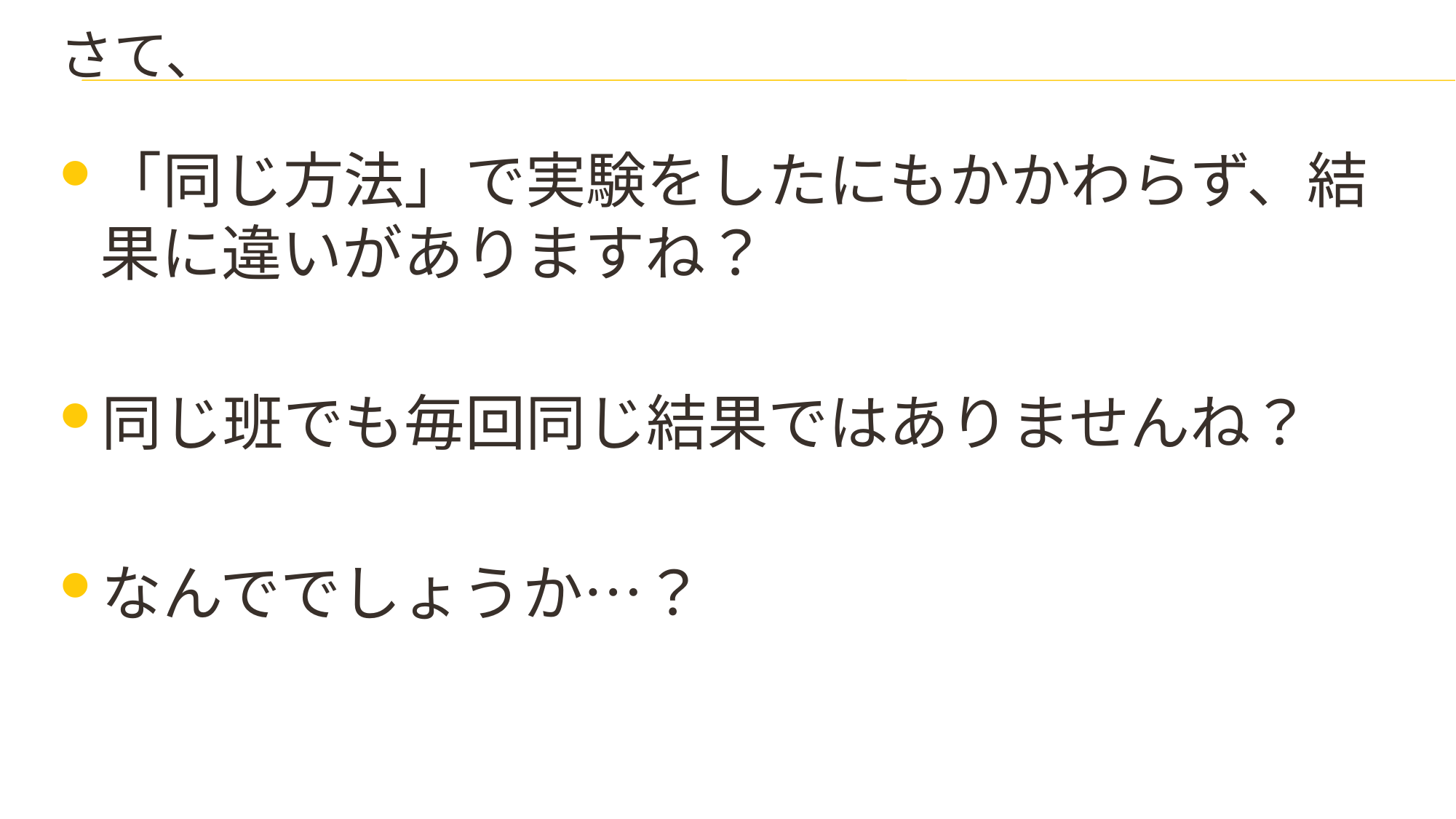

# さて、
「同じ方法」で実験をしたにもかかわらず、結果に違いがありますね？

同じ班でも毎回同じ結果ではありませんね？

なんででしょうか…？